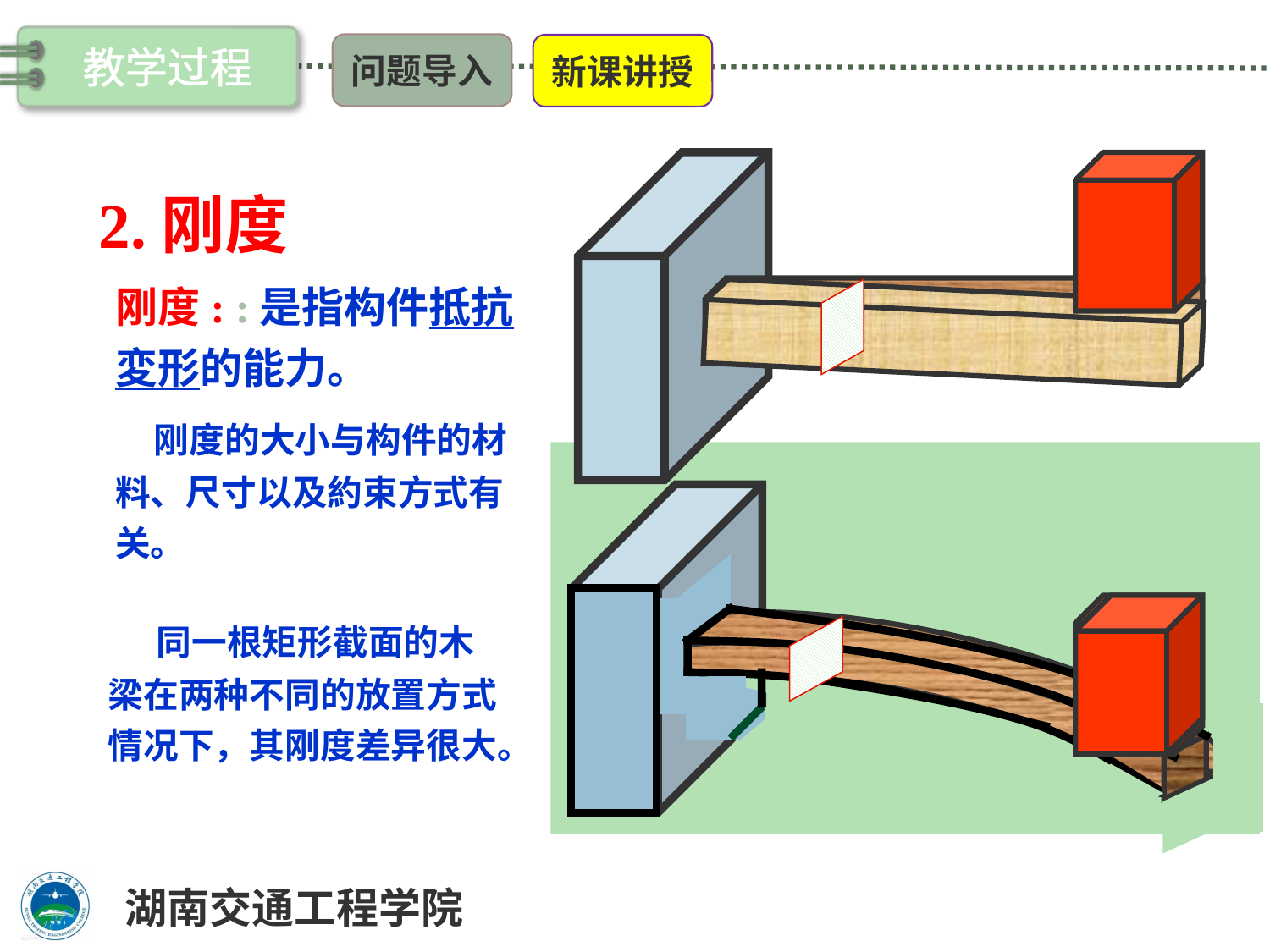

# 2.刚度

    刚度: :是指构件抵抗変形的能力。
        刚度的大小与构件的材料、尺寸以及約束方式有关。

    同一根矩形截面的木梁在两种不同的放置方式情况下，其刚度差异很大。

5